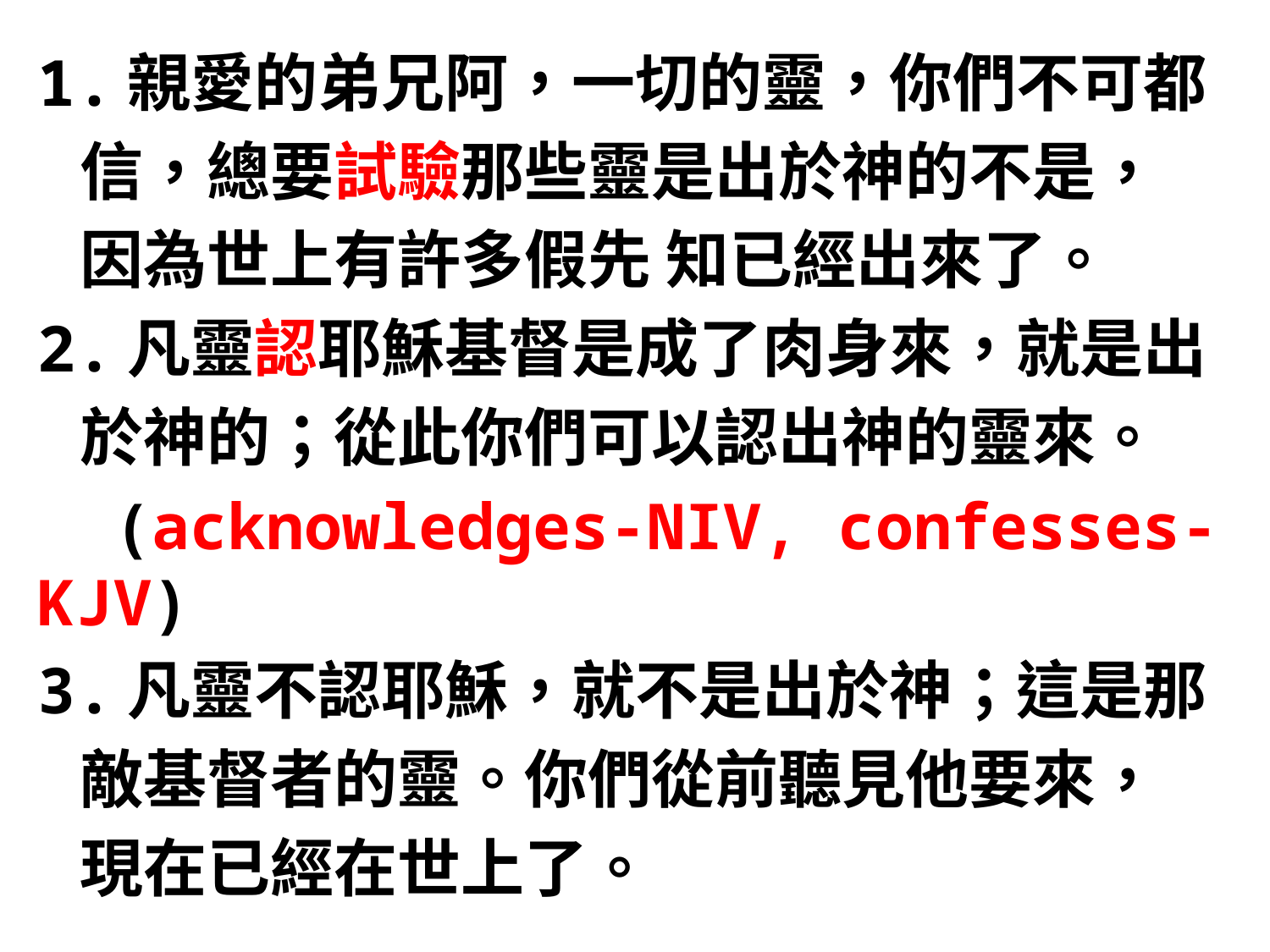

1.親愛的弟兄阿，一切的靈，你們不可都
  信，總要試驗那些靈是出於神的不是，
  因為世上有許多假先 知已經出來了。
2.凡靈認耶穌基督是成了肉身來，就是出
  於神的；從此你們可以認出神的靈來。
  (acknowledges-NIV, confesses-KJV)
3.凡靈不認耶穌，就不是出於神；這是那
  敵基督者的靈。你們從前聽見他要來，
  現在已經在世上了。